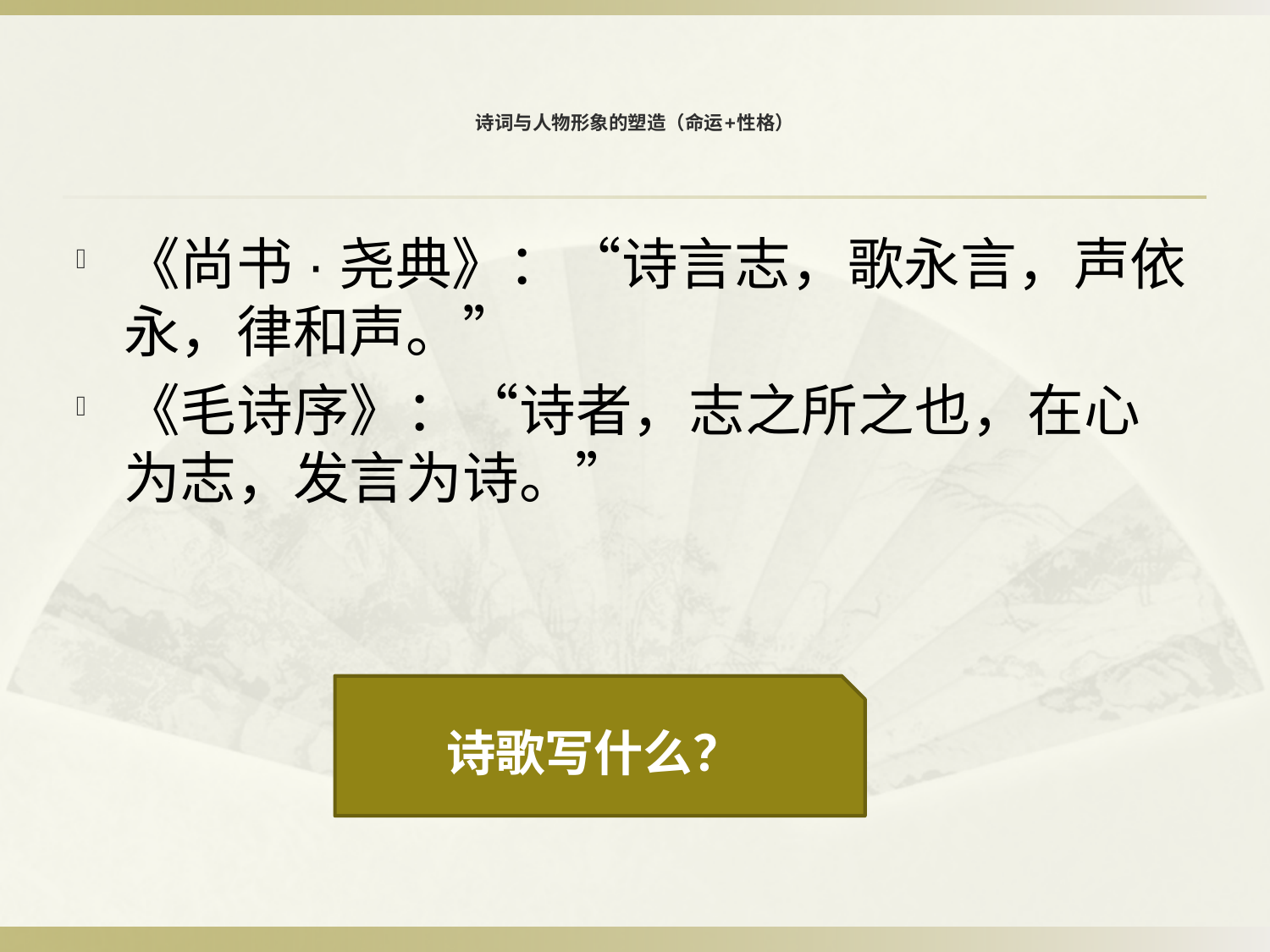

# 诗词与人物形象的塑造（命运+性格）
《尚书·尧典》：“诗言志，歌永言，声依永，律和声。”
《毛诗序》：“诗者，志之所之也，在心为志，发言为诗。”

诗歌写什么？